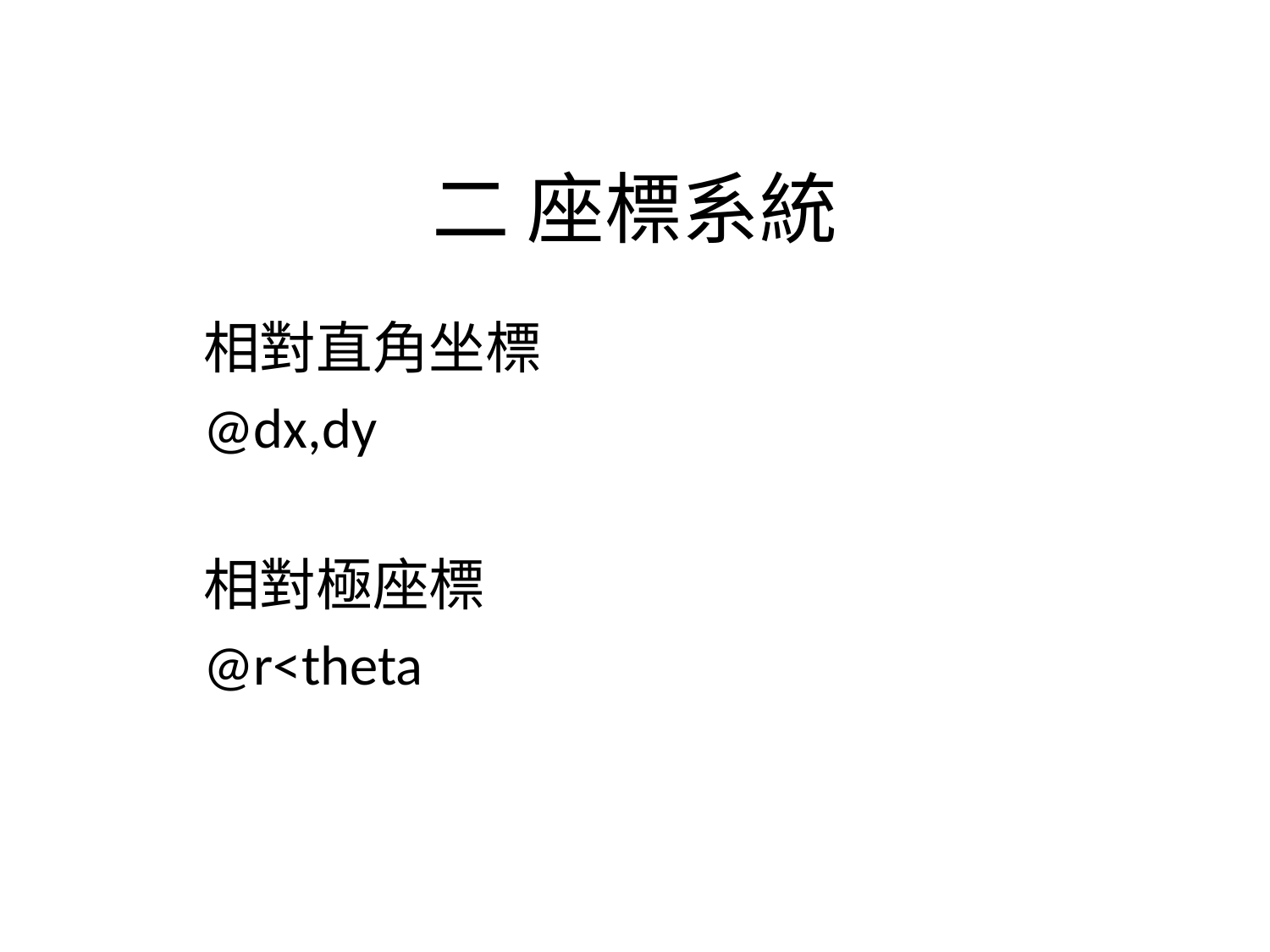

# 二 座標系統
相對直角坐標
@dx,dy

相對極座標
@r<theta